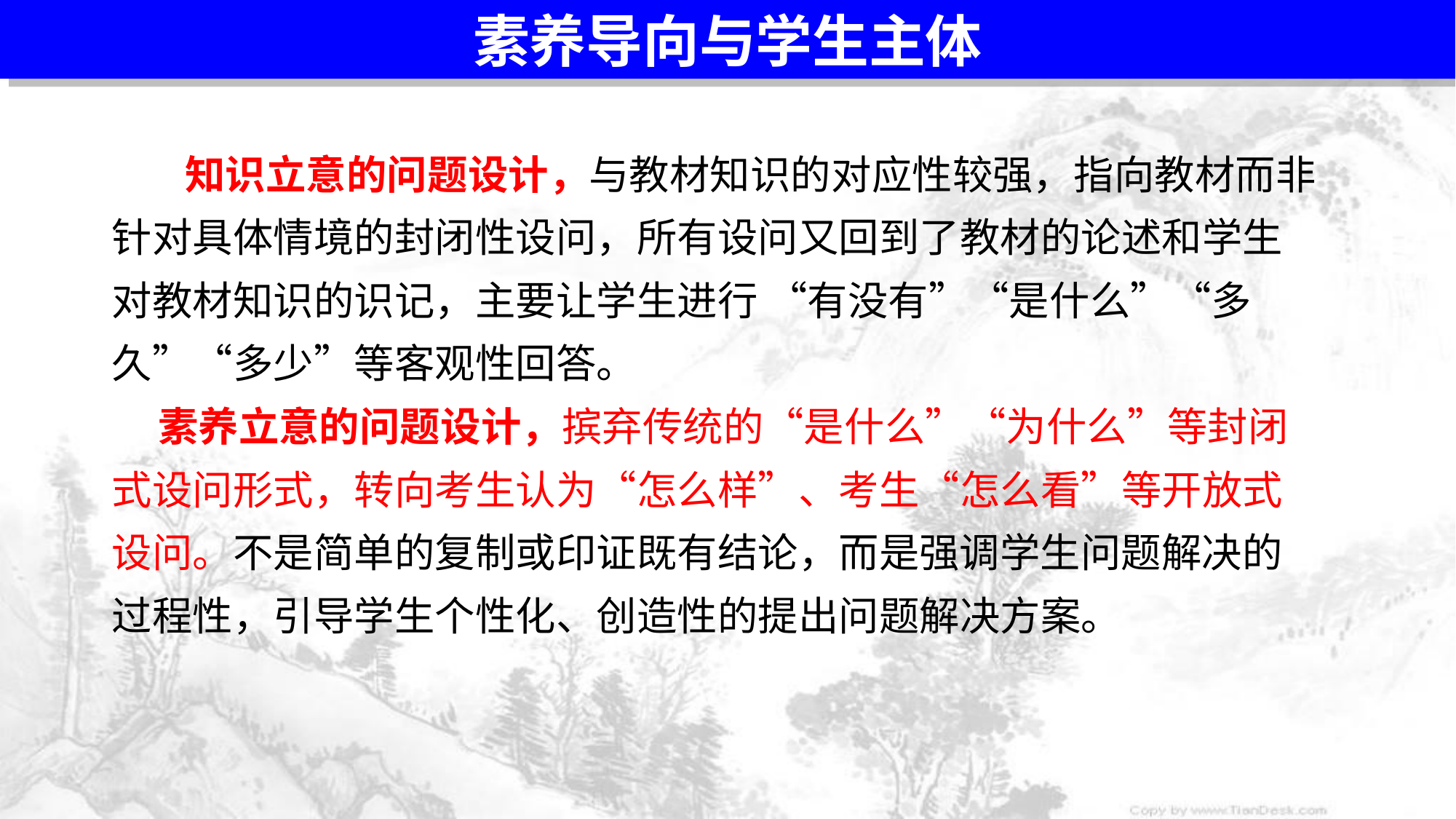

素养导向与学生主体
       知识立意的问题设计，与教材知识的对应性较强，指向教材而非针对具体情境的封闭性设问，所有设问又回到了教材的论述和学生对教材知识的识记，主要让学生进行 “有没有”“是什么”“多久”“多少”等客观性回答。
    素养立意的问题设计，摈弃传统的“是什么”“为什么”等封闭式设问形式，转向考生认为“怎么样”、考生“怎么看”等开放式设问。不是简单的复制或印证既有结论，而是强调学生问题解决的过程性，引导学生个性化、创造性的提出问题解决方案。